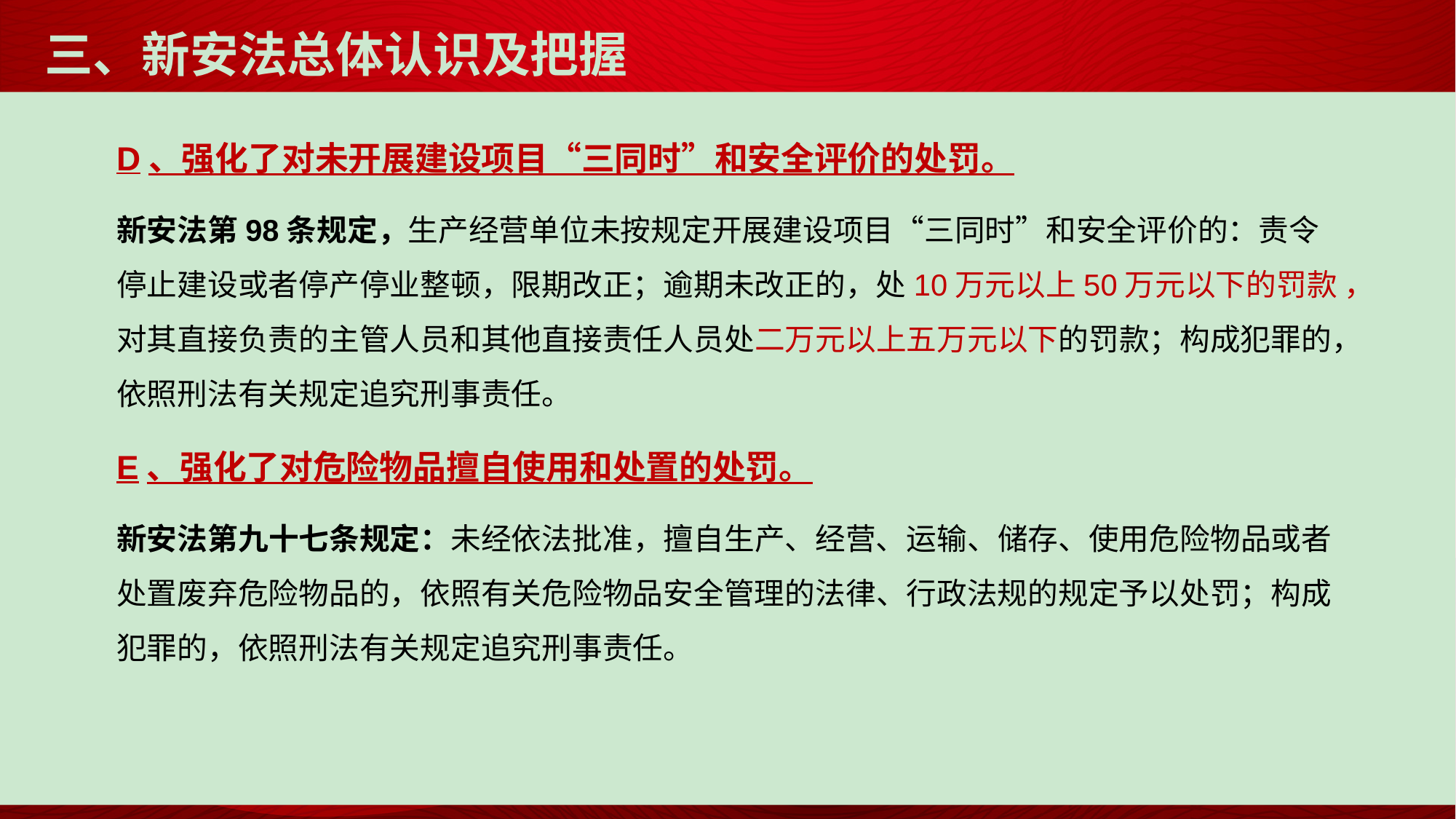

# 三、新安法总体认识及把握
D、强化了对未开展建设项目“三同时”和安全评价的处罚。
新安法第98条规定，生产经营单位未按规定开展建设项目“三同时”和安全评价的：责令停止建设或者停产停业整顿，限期改正；逾期未改正的，处10万元以上50万元以下的罚款 ，对其直接负责的主管人员和其他直接责任人员处二万元以上五万元以下的罚款；构成犯罪的，依照刑法有关规定追究刑事责任。
E、强化了对危险物品擅自使用和处置的处罚。
新安法第九十七条规定：未经依法批准，擅自生产、经营、运输、储存、使用危险物品或者处置废弃危险物品的，依照有关危险物品安全管理的法律、行政法规的规定予以处罚；构成犯罪的，依照刑法有关规定追究刑事责任。